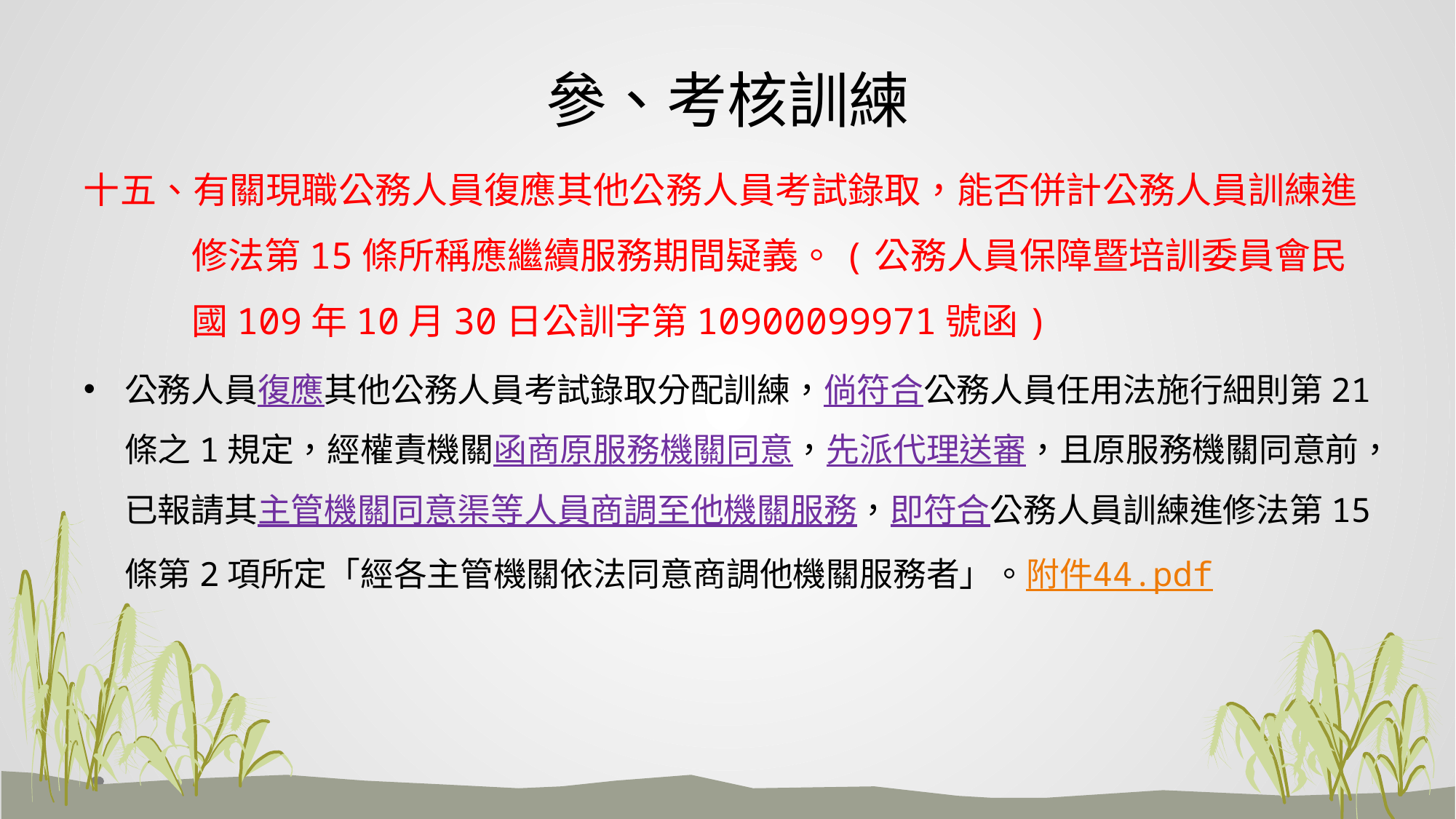

# 參、考核訓練
十五、有關現職公務人員復應其他公務人員考試錄取，能否併計公務人員訓練進修法第15條所稱應繼續服務期間疑義。(公務人員保障暨培訓委員會民國109年10月30日公訓字第10900099971號函)
公務人員復應其他公務人員考試錄取分配訓練，倘符合公務人員任用法施行細則第21條之1規定，經權責機關函商原服務機關同意，先派代理送審，且原服務機關同意前，已報請其主管機關同意渠等人員商調至他機關服務，即符合公務人員訓練進修法第15條第2項所定「經各主管機關依法同意商調他機關服務者」。附件44.pdf